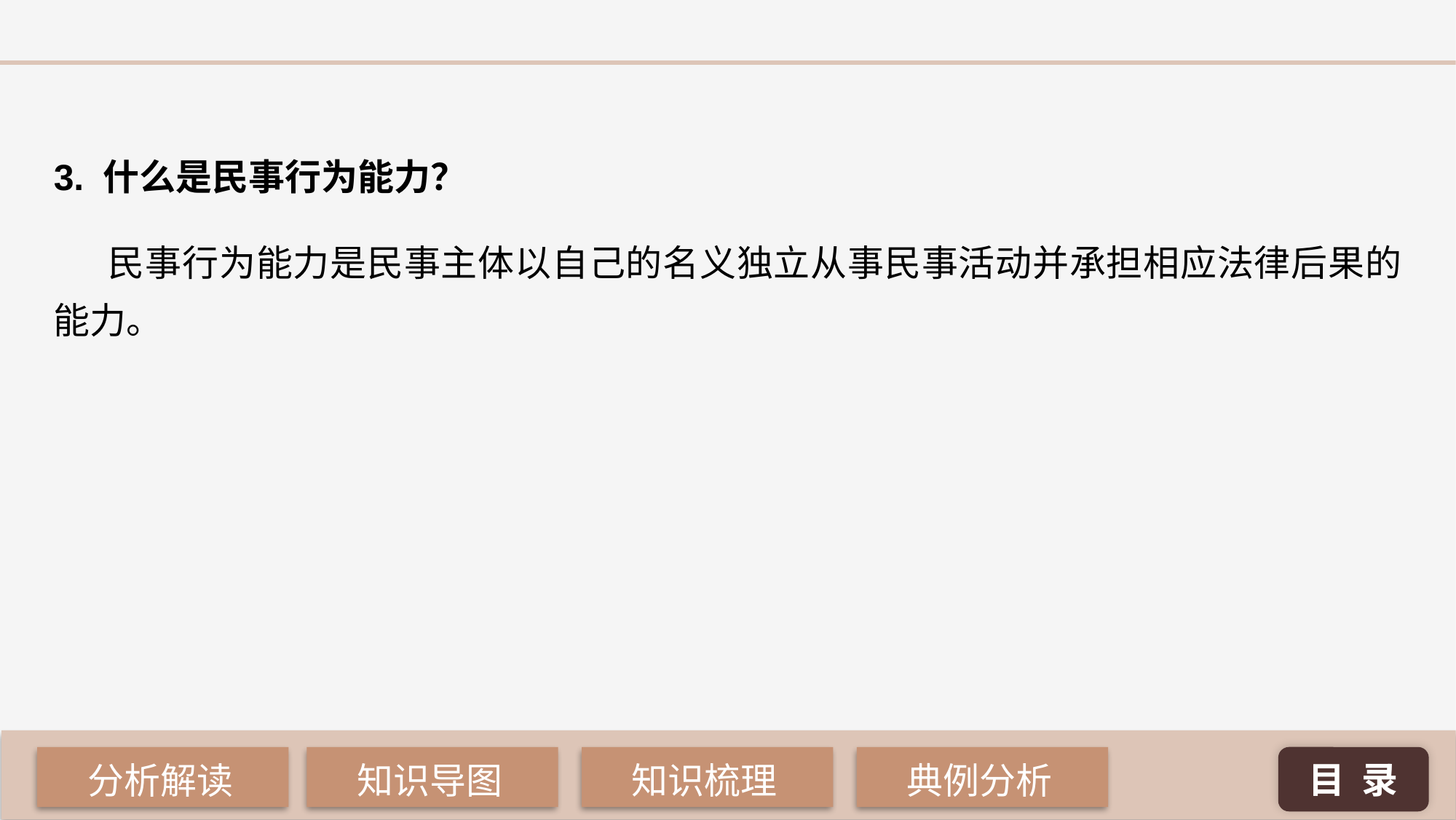

3. 什么是民事行为能力？
民事行为能力是民事主体以自己的名义独立从事民事活动并承担相应法律后果的能力。